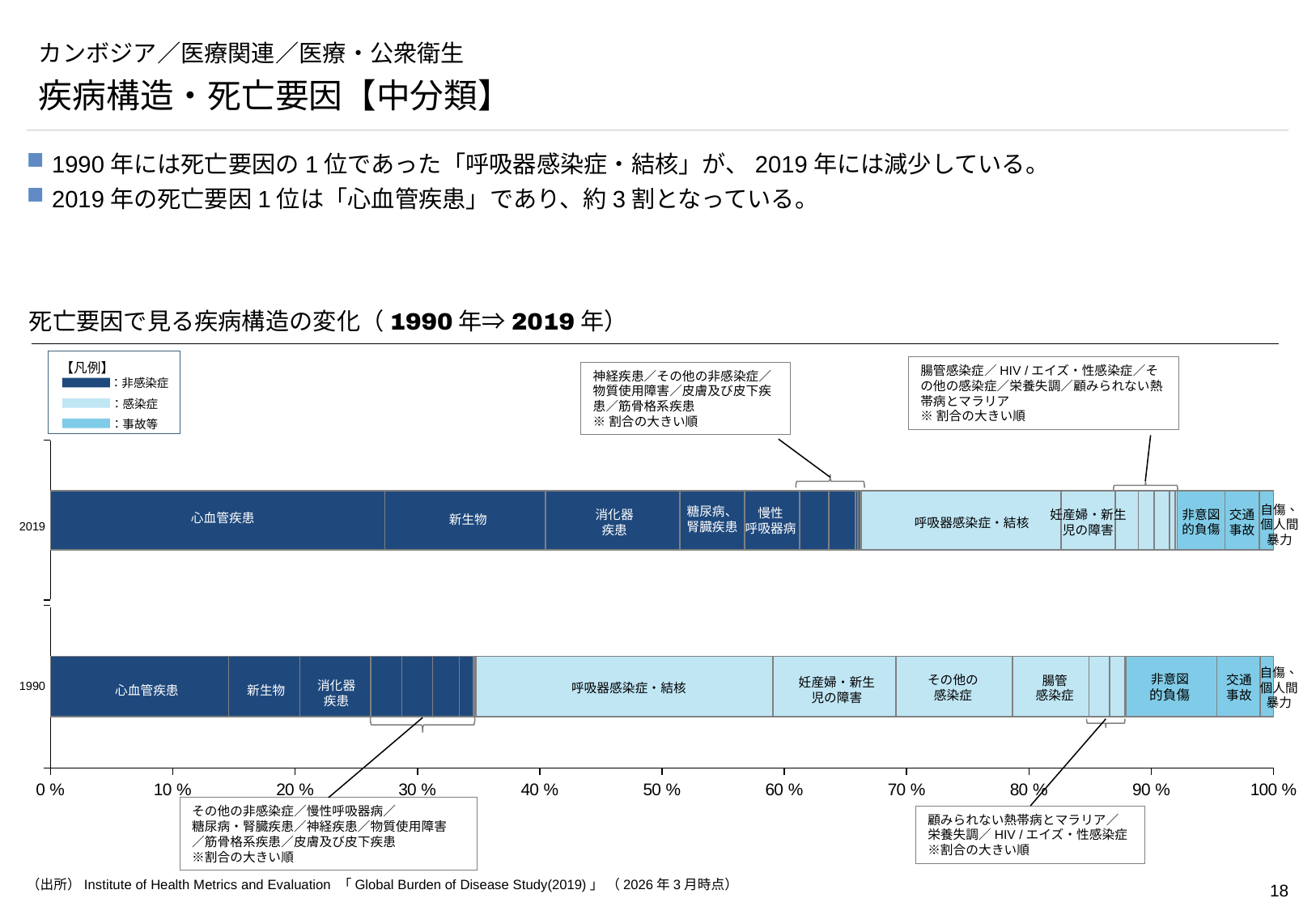

# カンボジア／医療関連／医療・公衆衛生
疾病構造・死亡要因【中分類】
1990年には死亡要因の1位であった「呼吸器感染症・結核」が、2019年には減少している。
2019年の死亡要因1位は「心血管疾患」であり、約3割となっている。
死亡要因で見る疾病構造の変化（1990年⇒2019年）
【凡例】
：非感染症

：感染症

：事故等

腸管感染症／HIV /エイズ・性感染症／その他の感染症／栄養失調／顧みられない熱帯病とマラリア
※割合の大きい順
神経疾患／その他の非感染症／物質使用障害／皮膚及び皮下疾患／筋骨格系疾患
※割合の大きい順

### Chart

| Category |  |  |  |  |  |  |  |  |  |  |  |  |  |  |  |  |  |  |  |  |  |
|---|---|---|---|---|---|---|---|---|---|---|---|---|---|---|---|---|---|---|---|---|---|

非意図
的負傷
自傷、
個人間
暴力
糖尿病、
腎臓疾患
慢性
呼吸器病
消化器
疾患
妊産婦・新生
児の障害
交通
事故
心血管疾患
新生物
2019
呼吸器感染症・結核

### Chart

| Category |  |  |  |  |  |  |  |  |  |  |  |  |  |  |  |  |  |  |  |  |  |  |
|---|---|---|---|---|---|---|---|---|---|---|---|---|---|---|---|---|---|---|---|---|---|---|
自傷、
個人間
暴力
腸管
感染症
非意図
的負傷
1990
交通
事故
その他の
感染症

妊産婦・新生
児の障害
消化器
疾患
呼吸器感染症・結核
心血管疾患
新生物

その他の非感染症／慢性呼吸器病／
糖尿病・腎臓疾患／神経疾患／物質使用障害
／筋骨格系疾患／皮膚及び皮下疾患
※割合の大きい順
顧みられない熱帯病とマラリア／
栄養失調／HIV /エイズ・性感染症
※割合の大きい順
（出所）Institute of Health Metrics and Evaluation 「Global Burden of Disease Study(2019)」 （2026年3月時点）